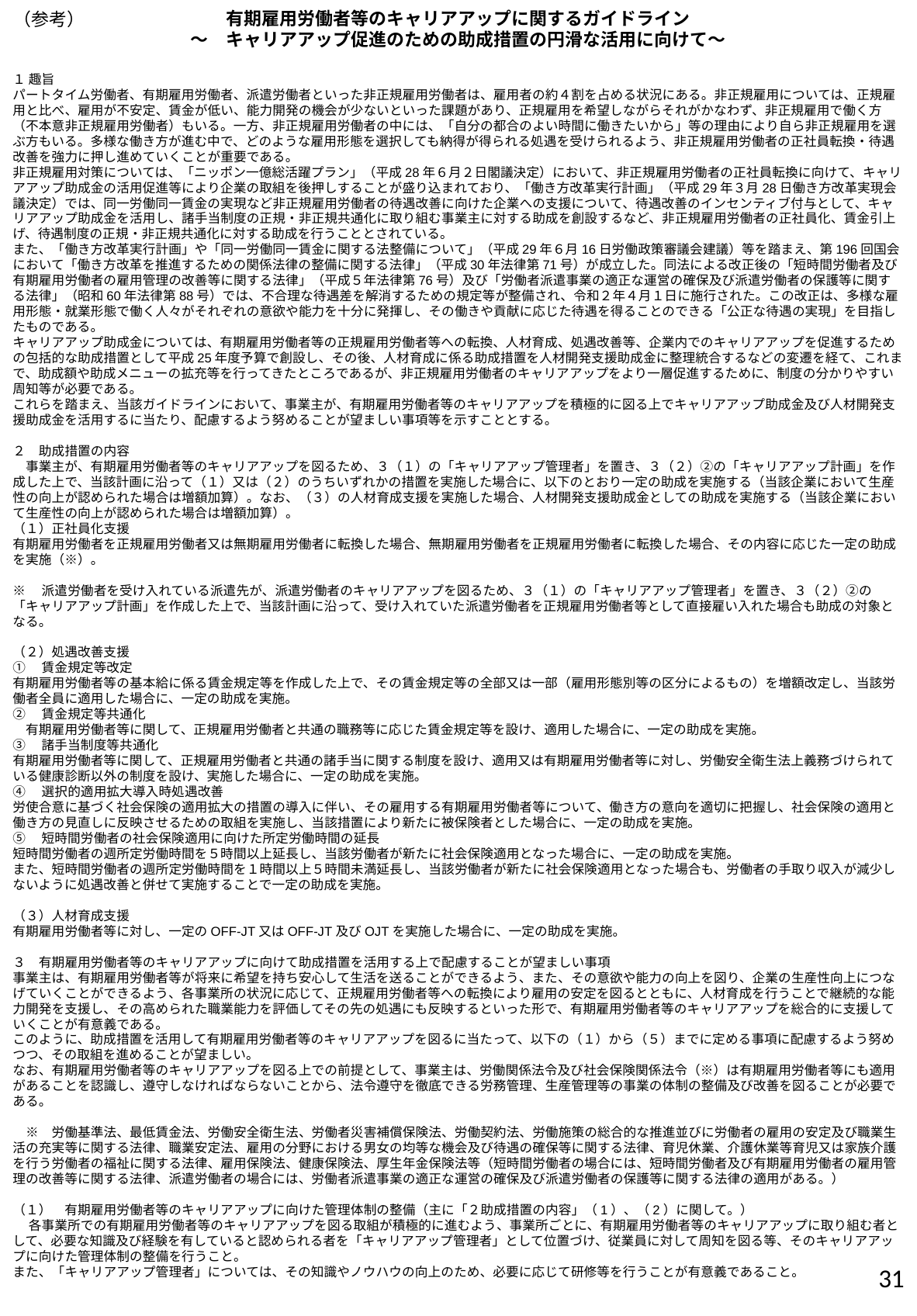

有期雇用労働者等のキャリアアップに関するガイドライン
～　キャリアアップ促進のための助成措置の円滑な活用に向けて～

１ 趣旨
パートタイム労働者、有期雇用労働者、派遣労働者といった非正規雇用労働者は、雇用者の約４割を占める状況にある。非正規雇用については、正規雇用と比べ、雇用が不安定、賃金が低い、能力開発の機会が少ないといった課題があり、正規雇用を希望しながらそれがかなわず、非正規雇用で働く方（不本意非正規雇用労働者）もいる。一方、非正規雇用労働者の中には、「自分の都合のよい時間に働きたいから」等の理由により自ら非正規雇用を選ぶ方もいる。多様な働き方が進む中で、どのような雇用形態を選択しても納得が得られる処遇を受けられるよう、非正規雇用労働者の正社員転換・待遇改善を強力に押し進めていくことが重要である。
非正規雇用対策については、「ニッポン一億総活躍プラン」（平成28年６月２日閣議決定）において、非正規雇用労働者の正社員転換に向けて、キャリアアップ助成金の活用促進等により企業の取組を後押しすることが盛り込まれており、「働き方改革実行計画」（平成29年３月28日働き方改革実現会議決定）では、同一労働同一賃金の実現など非正規雇用労働者の待遇改善に向けた企業への支援について、待遇改善のインセンティブ付与として、キャリアアップ助成金を活用し、諸手当制度の正規・非正規共通化に取り組む事業主に対する助成を創設するなど、非正規雇用労働者の正社員化、賃金引上げ、待遇制度の正規・非正規共通化に対する助成を行うこととされている。
また、「働き方改革実行計画」や「同一労働同一賃金に関する法整備について」（平成29年６月16日労働政策審議会建議）等を踏まえ、第196回国会において「働き方改革を推進するための関係法律の整備に関する法律」（平成30年法律第71号）が成立した。同法による改正後の「短時間労働者及び有期雇用労働者の雇用管理の改善等に関する法律」（平成５年法律第76号）及び「労働者派遣事業の適正な運営の確保及び派遣労働者の保護等に関する法律」（昭和60年法律第88号）では、不合理な待遇差を解消するための規定等が整備され、令和２年４月１日に施行された。この改正は、多様な雇用形態・就業形態で働く人々がそれぞれの意欲や能力を十分に発揮し、その働きや貢献に応じた待遇を得ることのできる「公正な待遇の実現」を目指したものである。
キャリアアップ助成金については、有期雇用労働者等の正規雇用労働者等への転換、人材育成、処遇改善等、企業内でのキャリアアップを促進するための包括的な助成措置として平成25年度予算で創設し、その後、人材育成に係る助成措置を人材開発支援助成金に整理統合するなどの変遷を経て、これまで、助成額や助成メニューの拡充等を行ってきたところであるが、非正規雇用労働者のキャリアアップをより一層促進するために、制度の分かりやすい周知等が必要である。
これらを踏まえ、当該ガイドラインにおいて、事業主が、有期雇用労働者等のキャリアアップを積極的に図る上でキャリアアップ助成金及び人材開発支援助成金を活用するに当たり、配慮するよう努めることが望ましい事項等を示すこととする。

２　助成措置の内容
　事業主が、有期雇用労働者等のキャリアアップを図るため、３（１）の「キャリアアップ管理者」を置き、３（２）②の「キャリアアップ計画」を作成した上で、当該計画に沿って（１）又は（２）のうちいずれかの措置を実施した場合に、以下のとおり一定の助成を実施する（当該企業において生産性の向上が認められた場合は増額加算）。なお、（３）の人材育成支援を実施した場合、人材開発支援助成金としての助成を実施する（当該企業において生産性の向上が認められた場合は増額加算）。
（１）正社員化支援
有期雇用労働者を正規雇用労働者又は無期雇用労働者に転換した場合、無期雇用労働者を正規雇用労働者に転換した場合、その内容に応じた一定の助成を実施（※）。

※　派遣労働者を受け入れている派遣先が、派遣労働者のキャリアアップを図るため、３（１）の「キャリアアップ管理者」を置き、３（２）②の「キャリアアップ計画」を作成した上で、当該計画に沿って、受け入れていた派遣労働者を正規雇用労働者等として直接雇い入れた場合も助成の対象となる。

（２）処遇改善支援
①　賃金規定等改定
有期雇用労働者等の基本給に係る賃金規定等を作成した上で、その賃金規定等の全部又は一部（雇用形態別等の区分によるもの）を増額改定し、当該労働者全員に適用した場合に、一定の助成を実施。
②　賃金規定等共通化
　有期雇用労働者等に関して、正規雇用労働者と共通の職務等に応じた賃金規定等を設け、適用した場合に、一定の助成を実施。
③　諸手当制度等共通化
有期雇用労働者等に関して、正規雇用労働者と共通の諸手当に関する制度を設け、適用又は有期雇用労働者等に対し、労働安全衛生法上義務づけられている健康診断以外の制度を設け、実施した場合に、一定の助成を実施。
④　選択的適用拡大導入時処遇改善
労使合意に基づく社会保険の適用拡大の措置の導入に伴い、その雇用する有期雇用労働者等について、働き方の意向を適切に把握し、社会保険の適用と働き方の見直しに反映させるための取組を実施し、当該措置により新たに被保険者とした場合に、一定の助成を実施。
⑤　短時間労働者の社会保険適用に向けた所定労働時間の延長
短時間労働者の週所定労働時間を５時間以上延長し、当該労働者が新たに社会保険適用となった場合に、一定の助成を実施。
また、短時間労働者の週所定労働時間を１時間以上５時間未満延長し、当該労働者が新たに社会保険適用となった場合も、労働者の手取り収入が減少しないように処遇改善と併せて実施することで一定の助成を実施。

（３）人材育成支援
有期雇用労働者等に対し、一定のOFF-JT又はOFF-JT及びOJTを実施した場合に、一定の助成を実施。

３　有期雇用労働者等のキャリアアップに向けて助成措置を活用する上で配慮することが望ましい事項
事業主は、有期雇用労働者等が将来に希望を持ち安心して生活を送ることができるよう、また、その意欲や能力の向上を図り、企業の生産性向上につなげていくことができるよう、各事業所の状況に応じて、正規雇用労働者等への転換により雇用の安定を図るとともに、人材育成を行うことで継続的な能力開発を支援し、その高められた職業能力を評価してその先の処遇にも反映するといった形で、有期雇用労働者等のキャリアアップを総合的に支援していくことが有意義である。
このように、助成措置を活用して有期雇用労働者等のキャリアアップを図るに当たって、以下の（１）から（５）までに定める事項に配慮するよう努めつつ、その取組を進めることが望ましい。
なお、有期雇用労働者等のキャリアアップを図る上での前提として、事業主は、労働関係法令及び社会保険関係法令（※）は有期雇用労働者等にも適用があることを認識し、遵守しなければならないことから、法令遵守を徹底できる労務管理、生産管理等の事業の体制の整備及び改善を図ることが必要である。

　※　労働基準法、最低賃金法、労働安全衛生法、労働者災害補償保険法、労働契約法、労働施策の総合的な推進並びに労働者の雇用の安定及び職業生活の充実等に関する法律、職業安定法、雇用の分野における男女の均等な機会及び待遇の確保等に関する法律、育児休業、介護休業等育児又は家族介護を行う労働者の福祉に関する法律、雇用保険法、健康保険法、厚生年金保険法等（短時間労働者の場合には、短時間労働者及び有期雇用労働者の雇用管理の改善等に関する法律、派遣労働者の場合には、労働者派遣事業の適正な運営の確保及び派遣労働者の保護等に関する法律の適用がある。）

（１）　有期雇用労働者等のキャリアアップに向けた管理体制の整備（主に「２助成措置の内容」（1）、（2）に関して。）
　 各事業所での有期雇用労働者等のキャリアアップを図る取組が積極的に進むよう、事業所ごとに、有期雇用労働者等のキャリアアップに取り組む者として、必要な知識及び経験を有していると認められる者を「キャリアアップ管理者」として位置づけ、従業員に対して周知を図る等、そのキャリアアップに向けた管理体制の整備を行うこと。
また、「キャリアアップ管理者」については、その知識やノウハウの向上のため、必要に応じて研修等を行うことが有意義であること。

（参考）

31